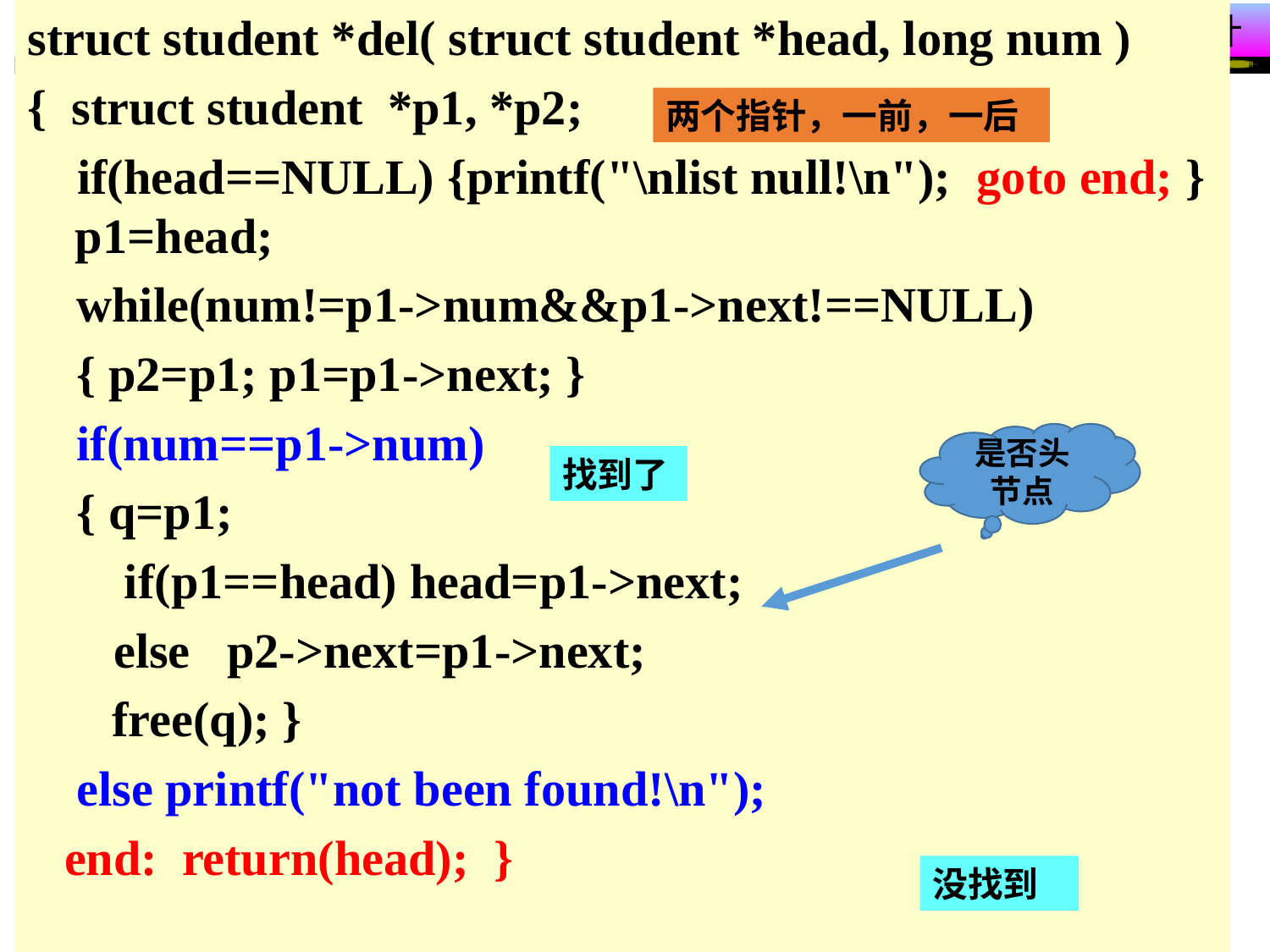

struct student *del( struct student *head, long num )
{  struct student  *p1, *p2;
    if(head==NULL) {printf("\nlist null!\n");  goto end; }  p1=head;
    while(num!=p1->num&&p1->next!==NULL)
    { p2=p1; p1=p1->next; }
    if(num==p1->num)
    { q=p1;
	    if(p1==head) head=p1->next;
       else   p2->next=p1->next;
	   free(q); }
    else printf("not been found!\n");
   end:  return(head);  }
#
算法实现（无单独头指针）
两个指针，一前，一后

是否头节点
找到了
没找到